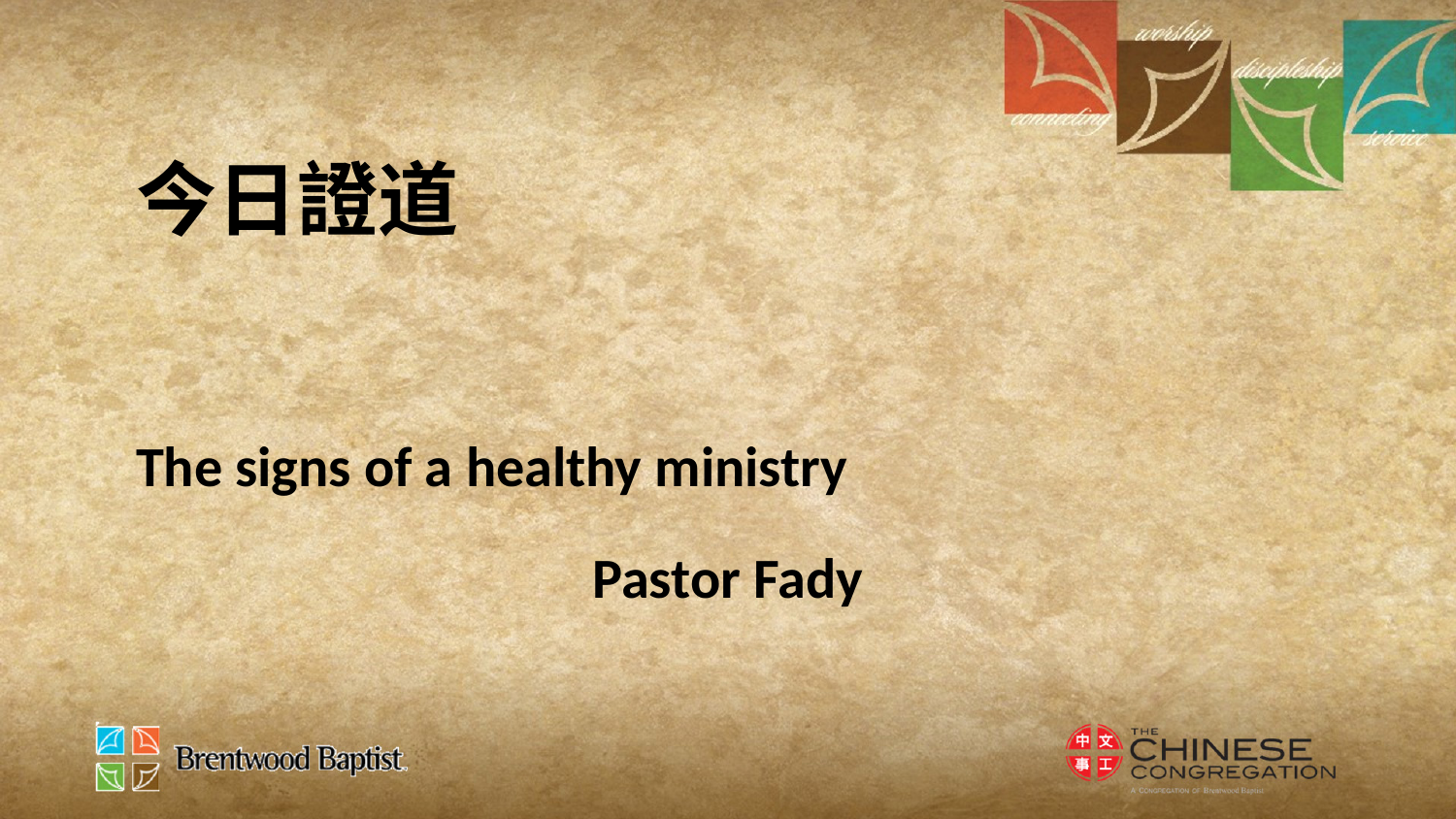

今日證道

The signs of a healthy ministry

Pastor Fady